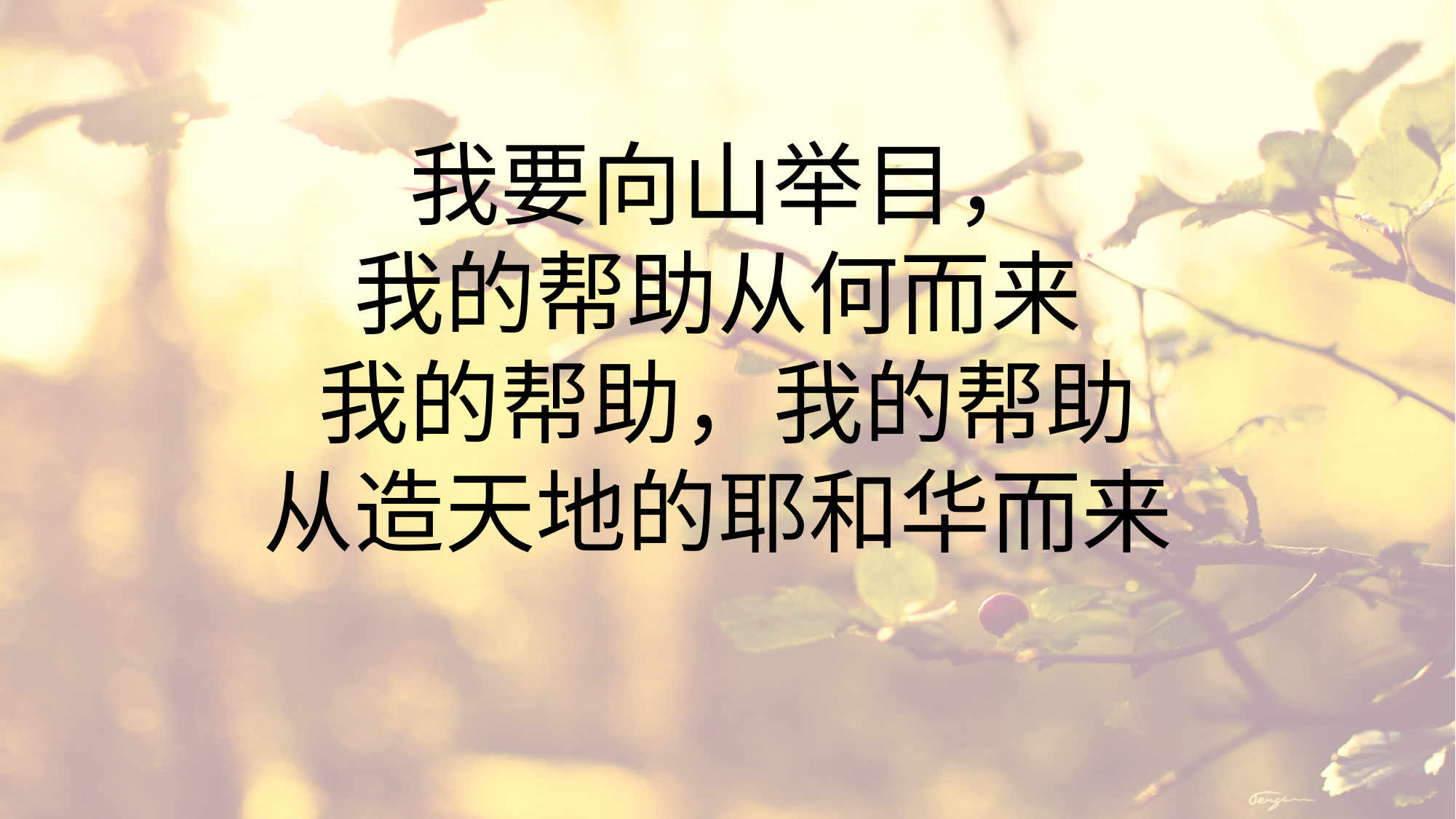

我要向山举目，
我的帮助从何而来 
我的帮助，我的帮助
从造天地的耶和华而来